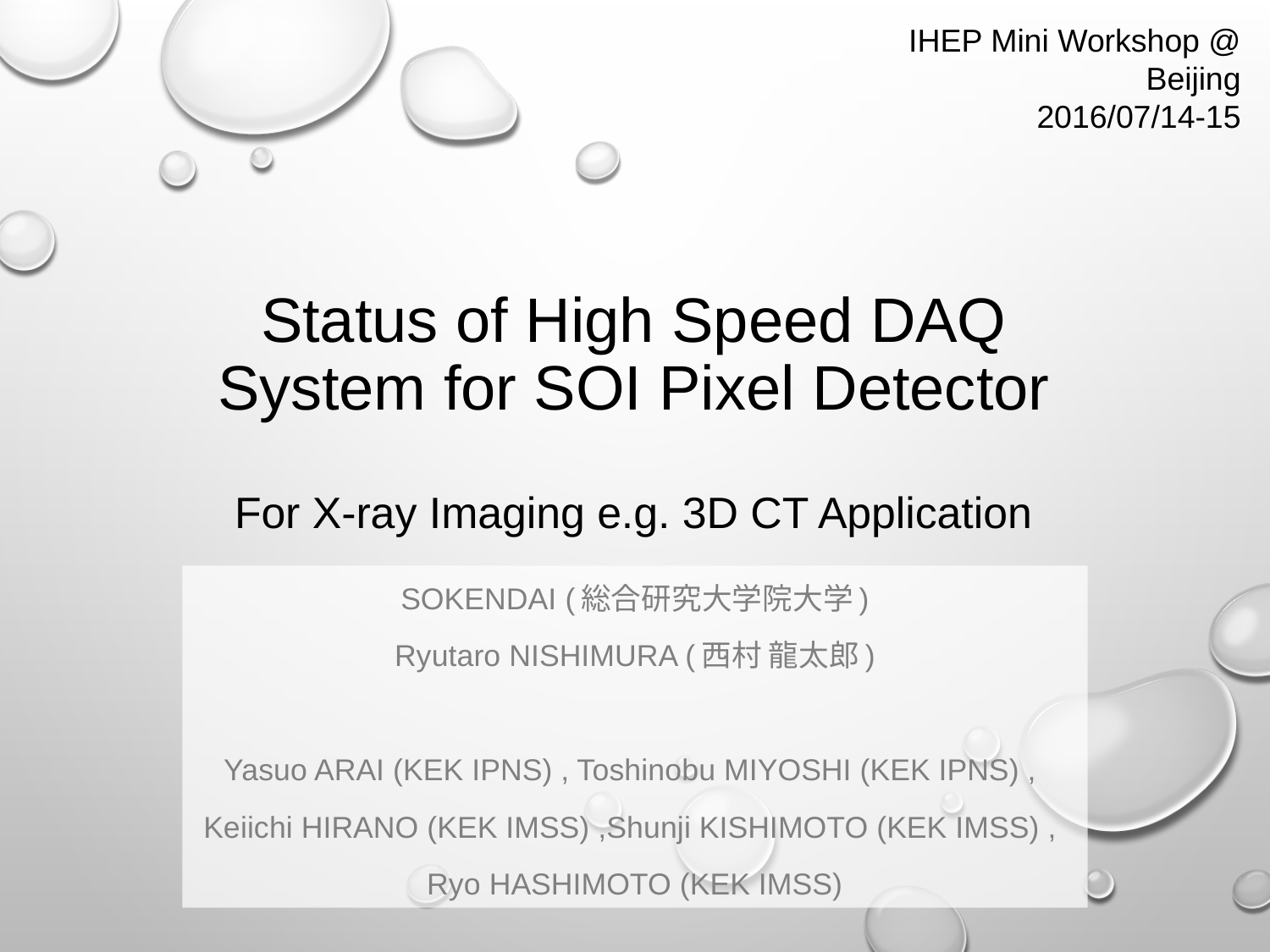

IHEP Mini Workshop @ Beijing
2016/07/14-15
# Status of High Speed DAQ System for SOI Pixel Detector For X-ray Imaging e.g. 3D CT Application
SOKENDAI (総合研究大学院大学)
Ryutaro NISHIMURA (西村 龍太郎)

Yasuo ARAI (KEK IPNS) , Toshinobu MIYOSHI (KEK IPNS) ,
Keiichi HIRANO (KEK IMSS) ,Shunji KISHIMOTO (KEK IMSS) ,
Ryo HASHIMOTO (KEK IMSS)